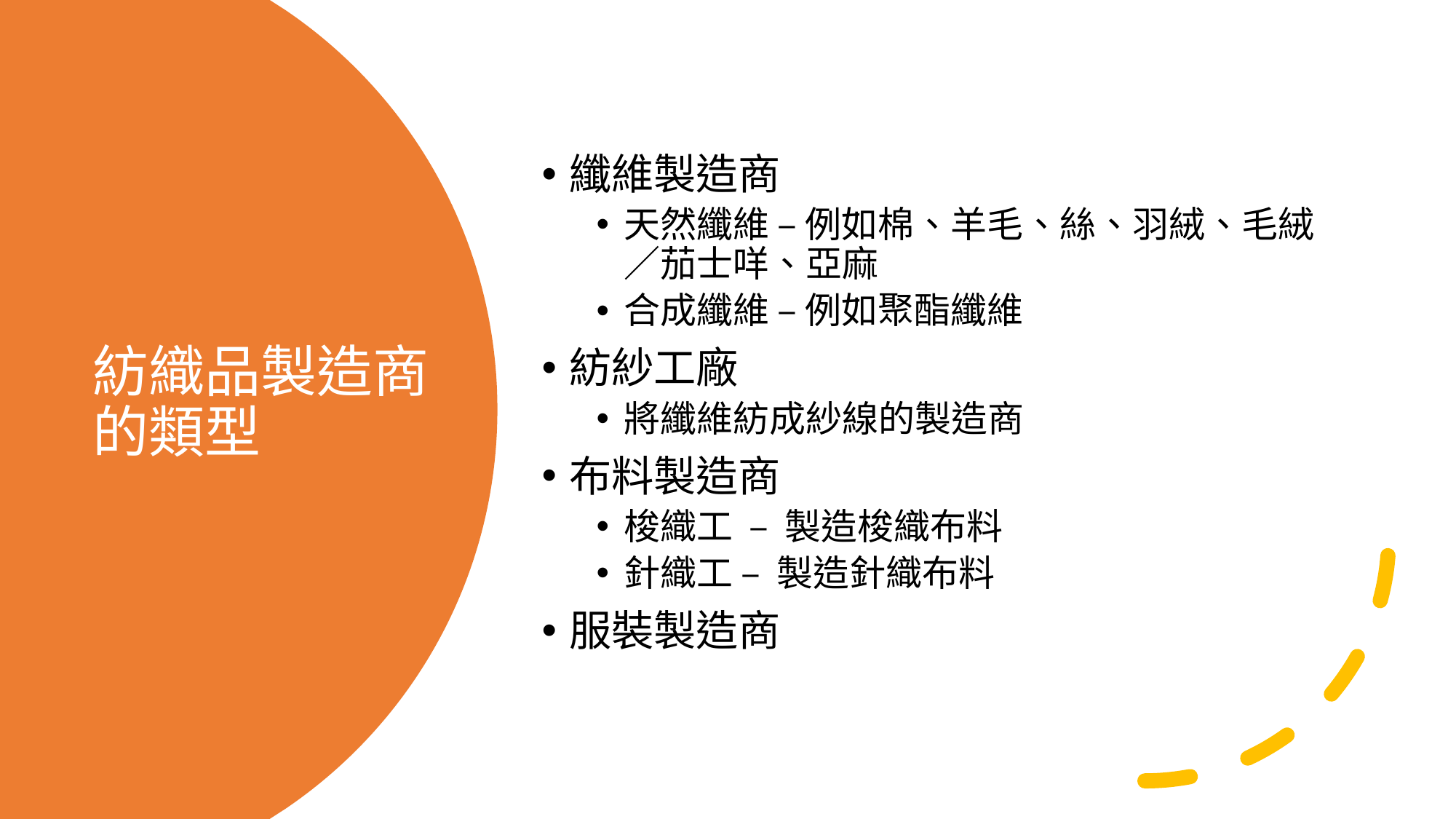

纖維製造商
天然纖維 – 例如棉、羊毛、絲、羽絨、毛絨／茄士咩、亞麻
合成纖維 – 例如聚酯纖維
紡紗工廠
將纖維紡成紗線的製造商
布料製造商
梭織工  –  製造梭織布料
針織工 –  製造針織布料
服裝製造商
# 紡織品製造商的類型

3